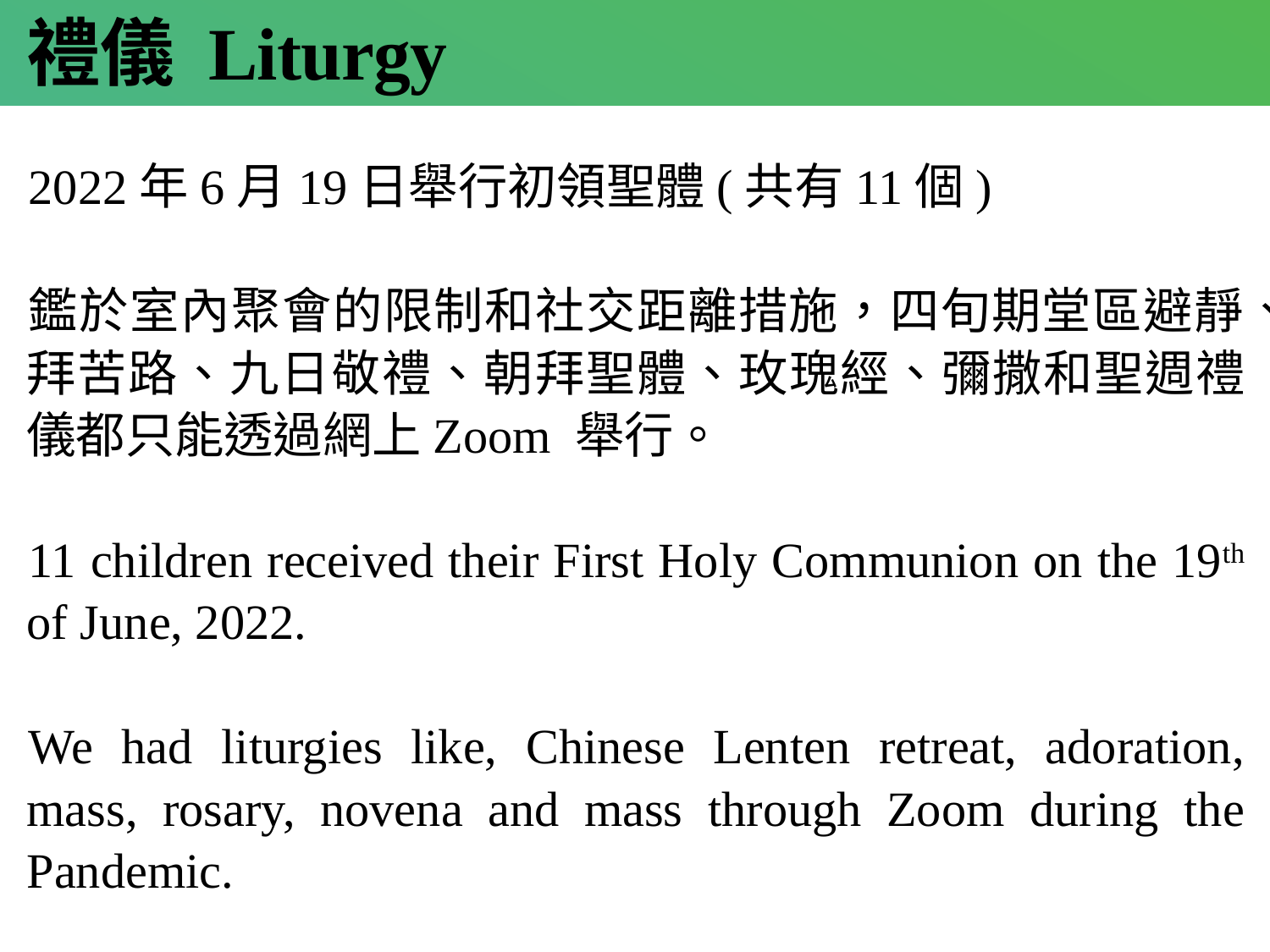

禮儀 Liturgy
2022年6月19日舉行初領聖體(共有11個)

鑑於室內聚會的限制和社交距離措施，四旬期堂區避靜、拜苦路、九日敬禮、朝拜聖體、玫瑰經、彌撒和聖週禮儀都只能透過網上Zoom 舉行。

11 children received their First Holy Communion on the 19th of June, 2022.

We had liturgies like, Chinese Lenten retreat, adoration, mass, rosary, novena and mass through Zoom during the Pandemic.
#